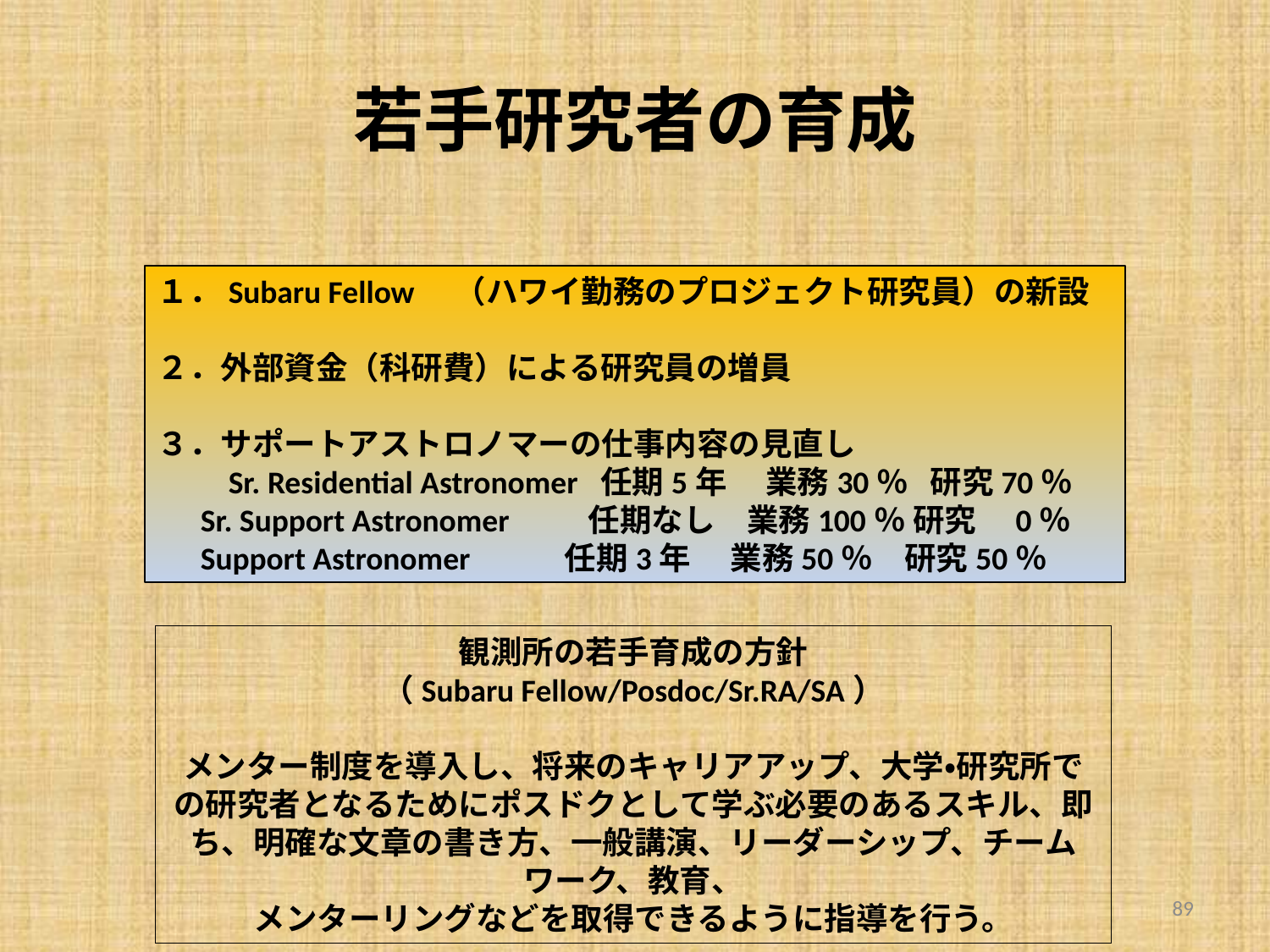

# 若手研究者の育成
１．Subaru Fellow　（ハワイ勤務のプロジェクト研究員）の新設

２．外部資金（科研費）による研究員の増員

３．サポートアストロノマーの仕事内容の見直し
　　Sr. Residential Astronomer  任期5年　 業務30％   研究70％
      Sr. Support Astronomer　　 任期なし　業務100％ 研究　0％
      Support Astronomer            任期3年　 業務50％　研究50％
観測所の若手育成の方針
（Subaru Fellow/Posdoc/Sr.RA/SA）

メンター制度を導入し、将来のキャリアアップ、大学・研究所での研究者となるためにポスドクとして学ぶ必要のあるスキル、即ち、明確な文章の書き方、一般講演、リーダーシップ、チームワーク、教育、
メンターリングなどを取得できるように指導を行う。
89